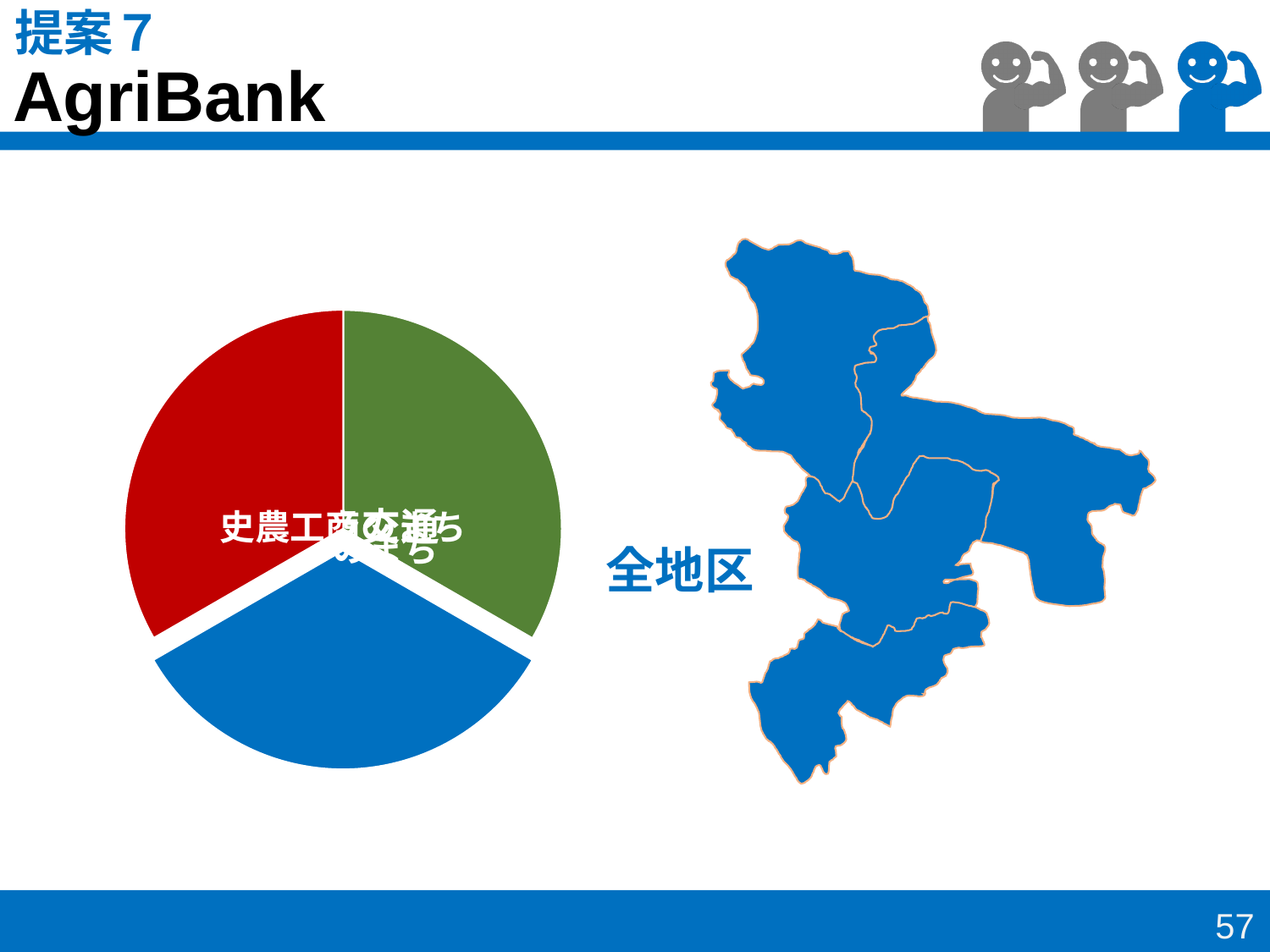

提案７
# AgriBank

キララ交通
AAAのまち
史農工商のまち

全地区
57